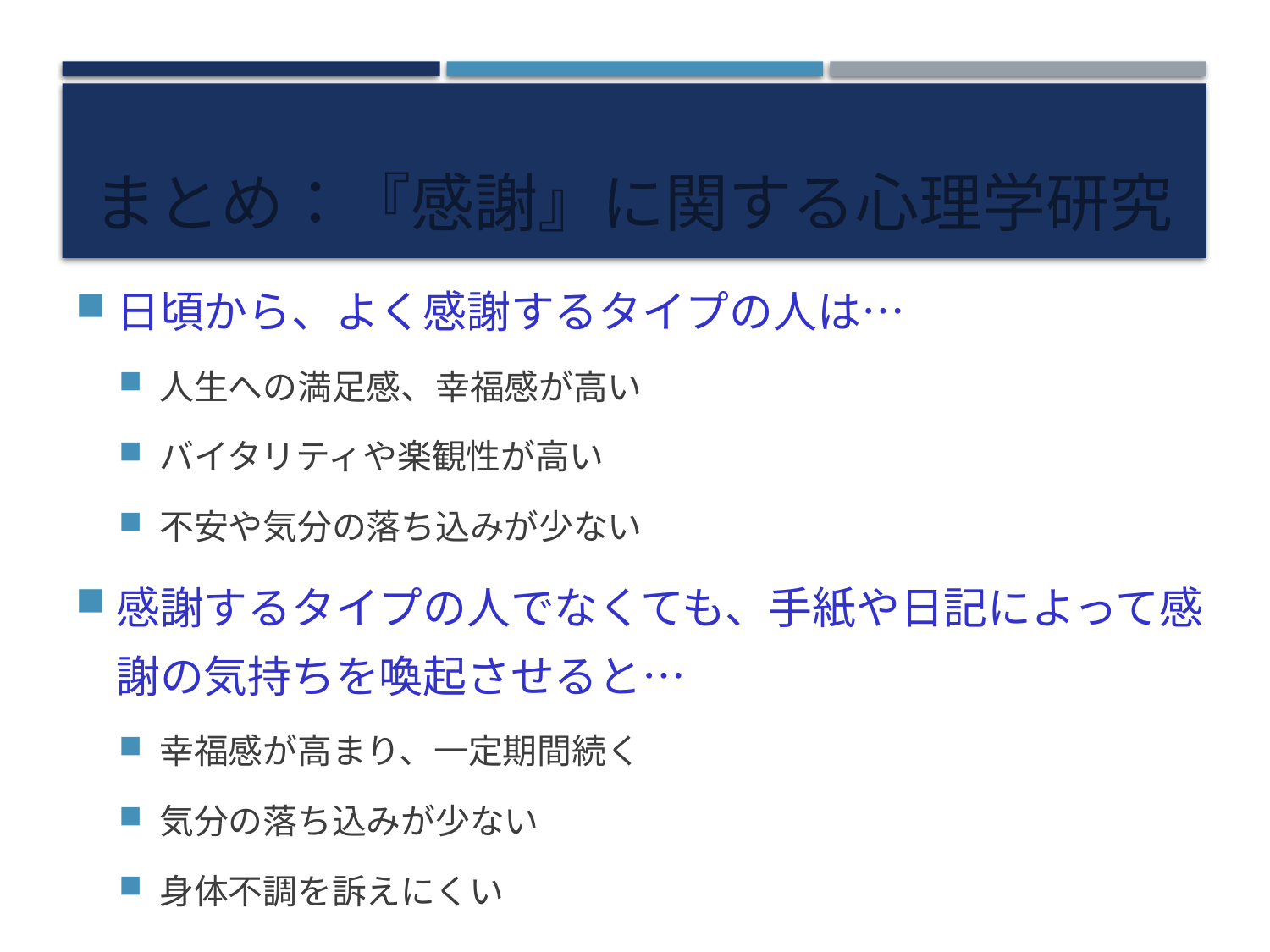

# まとめ：『感謝』に関する心理学研究
日頃から、よく感謝するタイプの人は…
人生への満足感、幸福感が高い
バイタリティや楽観性が高い
不安や気分の落ち込みが少ない
感謝するタイプの人でなくても、手紙や日記によって感謝の気持ちを喚起させると…
幸福感が高まり、一定期間続く
気分の落ち込みが少ない
身体不調を訴えにくい